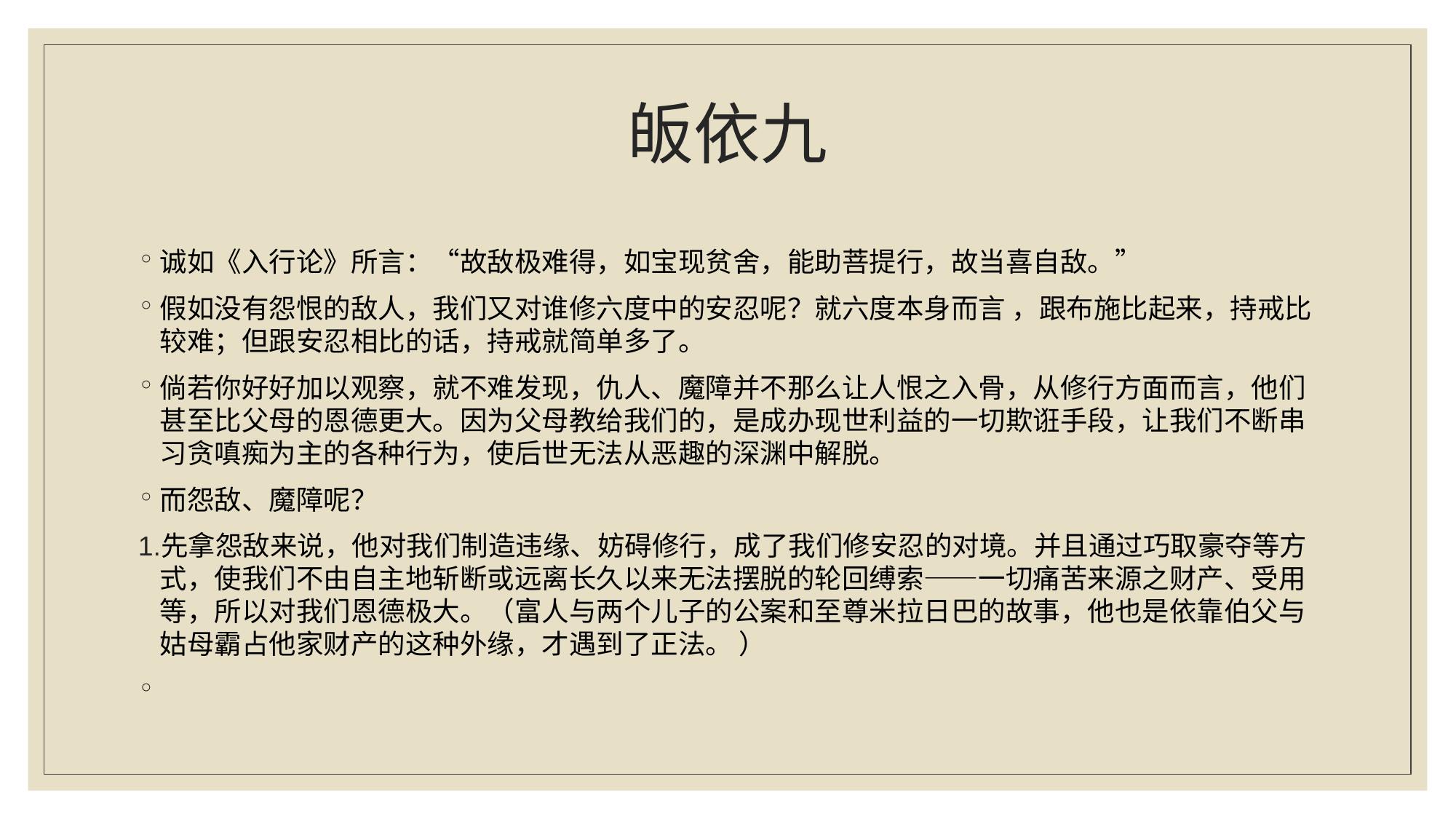

# 皈依九
诚如《入行论》所言：“故敌极难得，如宝现贫舍，能助菩提行，故当喜自敌。”
假如没有怨恨的敌人，我们又对谁修六度中的安忍呢？就六度本身而言 ，跟布施比起来，持戒比较难；但跟安忍相比的话，持戒就简单多了。
倘若你好好加以观察，就不难发现，仇人、魔障并不那么让人恨之入骨，从修行方面而言，他们甚至比父母的恩德更大。因为父母教给我们的，是成办现世利益的一切欺诳手段，让我们不断串习贪嗔痴为主的各种行为，使后世无法从恶趣的深渊中解脱。
而怨敌、魔障呢？
先拿怨敌来说，他对我们制造违缘、妨碍修行，成了我们修安忍的对境。并且通过巧取豪夺等方式，使我们不由自主地斩断或远离长久以来无法摆脱的轮回缚索——一切痛苦来源之财产、受用等，所以对我们恩德极大。（富人与两个儿子的公案和至尊米拉日巴的故事，他也是依靠伯父与姑母霸占他家财产的这种外缘，才遇到了正法。 ）